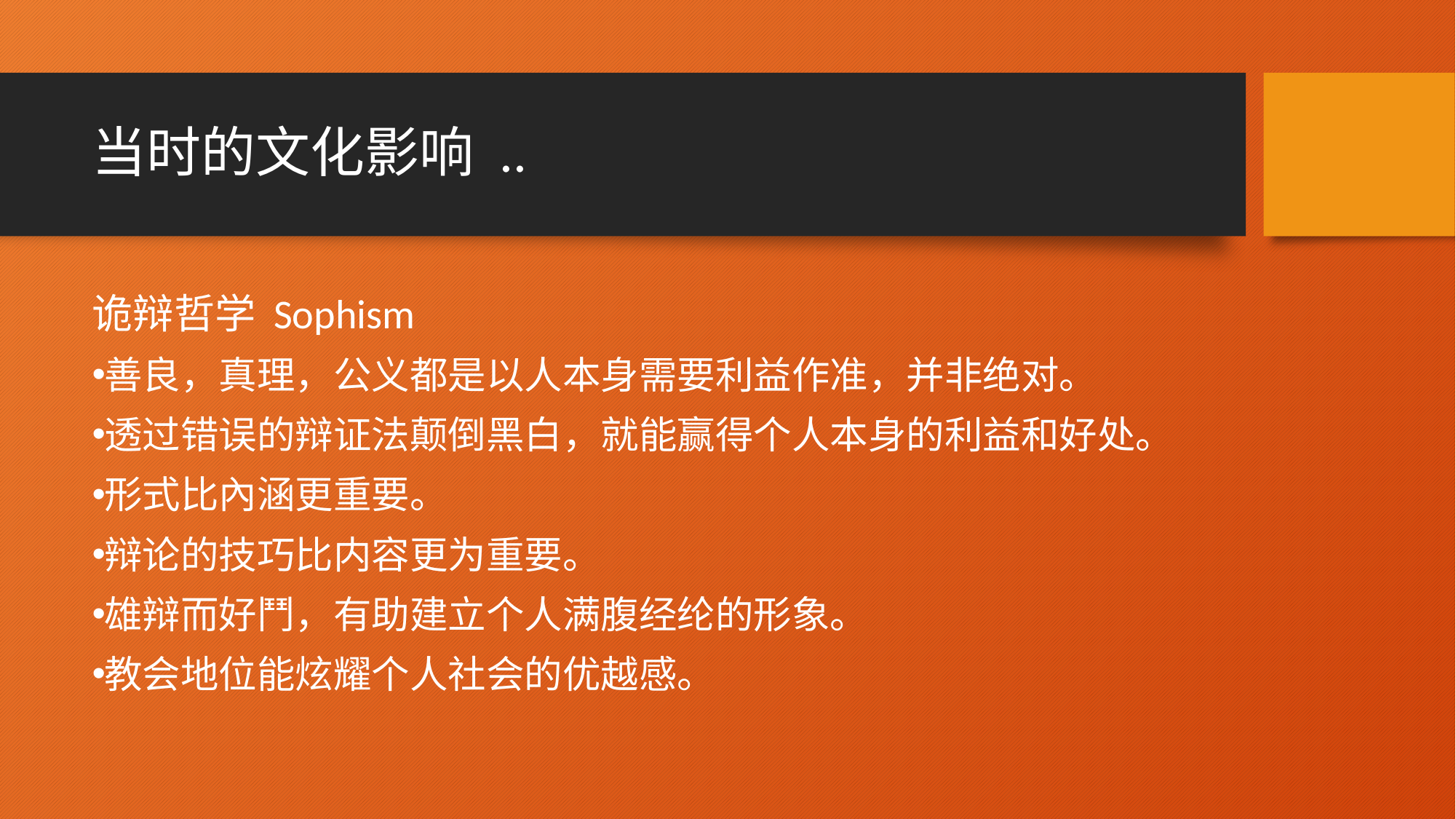

# 当时的文化影响 ..
诡辩哲学 Sophism
善良，真理，公义都是以人本身需要利益作准，并非绝对。
透过错误的辩证法颠倒黑白，就能赢得个人本身的利益和好处。
形式比內涵更重要。
辩论的技巧比内容更为重要。
雄辩而好鬥，有助建立个人满腹经纶的形象。
教会地位能炫耀个人社会的优越感。